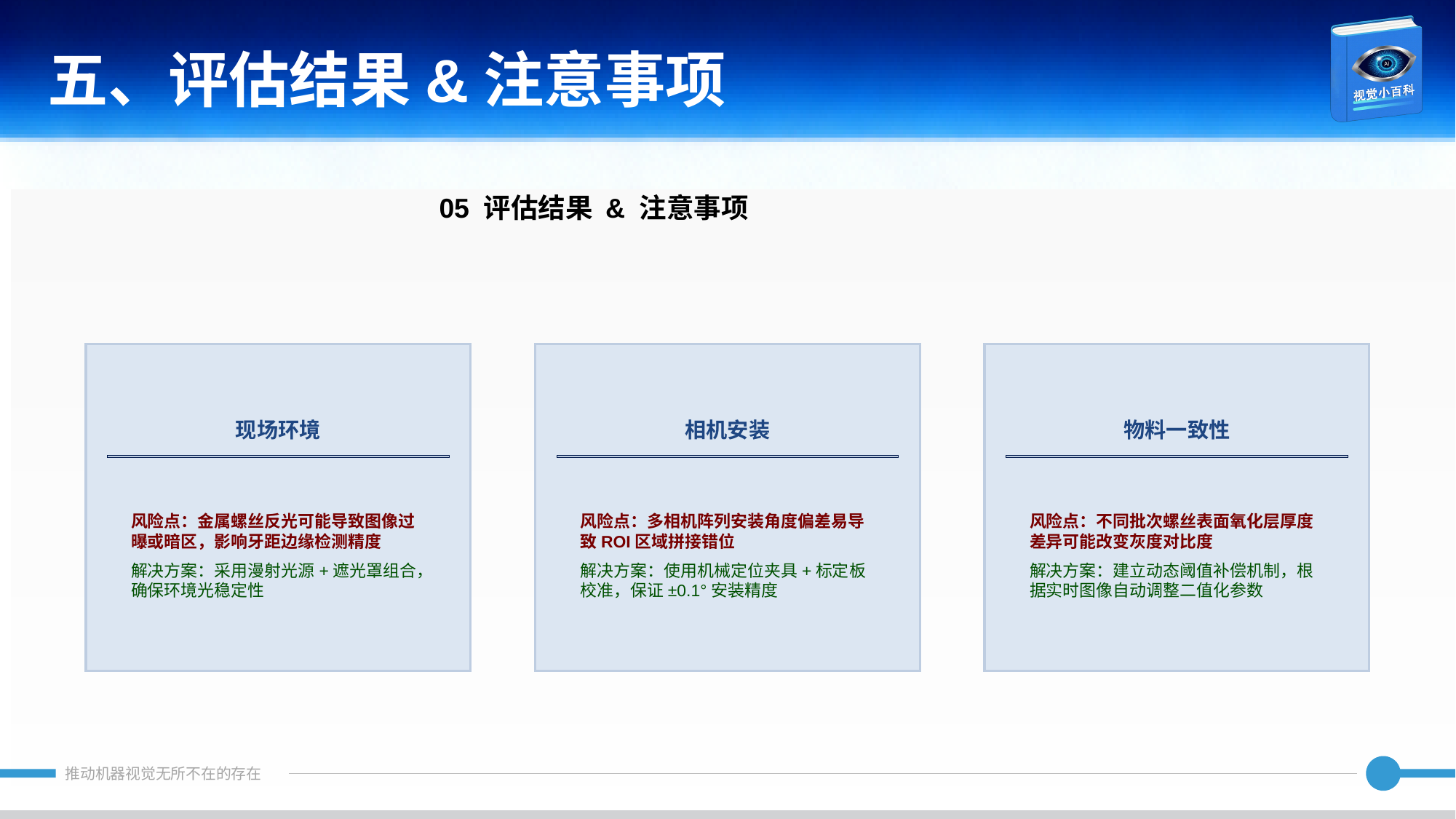

五、评估结果&注意事项

05 评估结果 & 注意事项

现场环境

相机安装

物料一致性

风险点：金属螺丝反光可能导致图像过曝或暗区，影响牙距边缘检测精度
解决方案：采用漫射光源+遮光罩组合，确保环境光稳定性

风险点：多相机阵列安装角度偏差易导致ROI区域拼接错位
解决方案：使用机械定位夹具+标定板校准，保证±0.1°安装精度

风险点：不同批次螺丝表面氧化层厚度差异可能改变灰度对比度
解决方案：建立动态阈值补偿机制，根据实时图像自动调整二值化参数
10